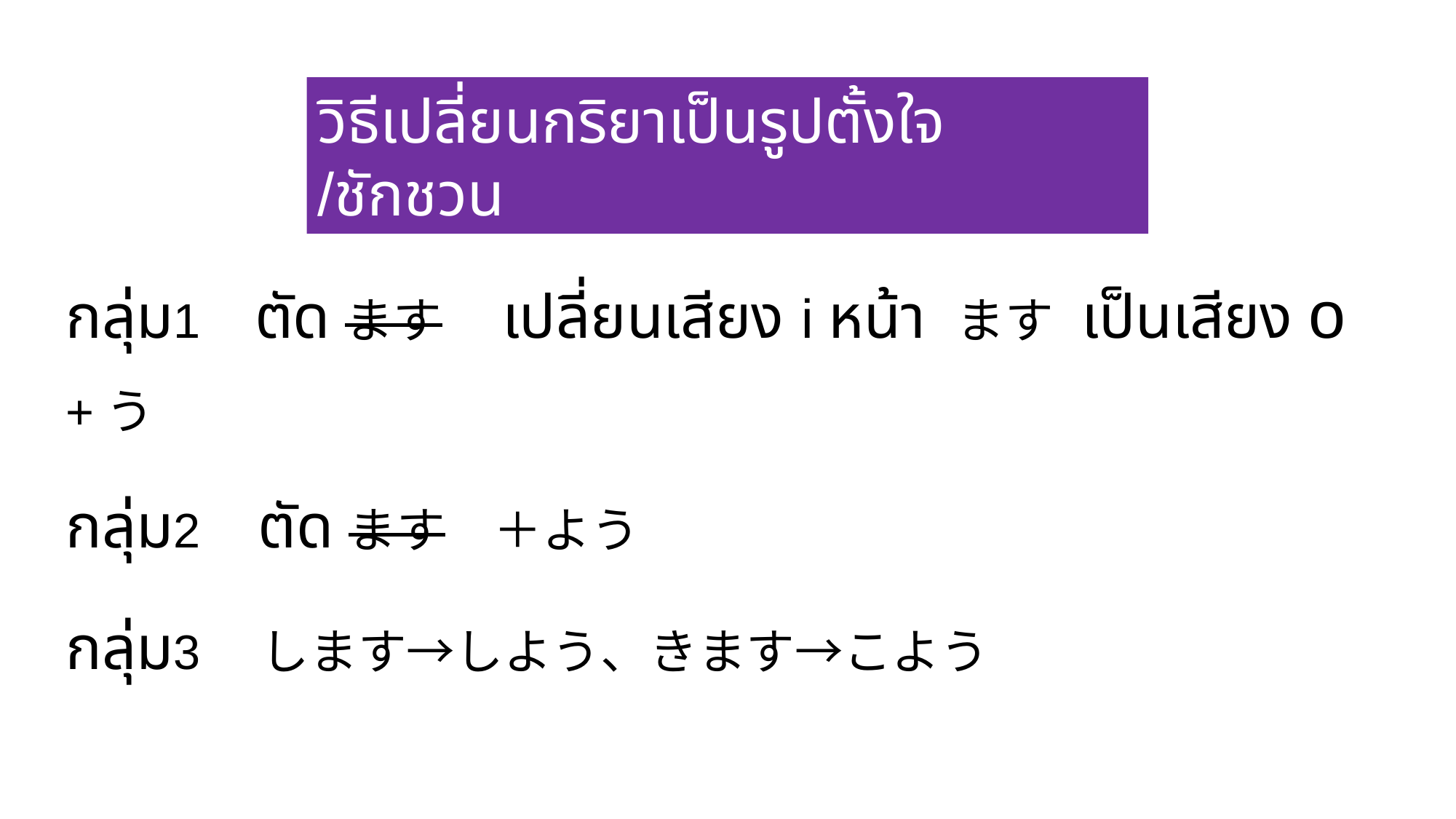

วิธีเปลี่ยนกริยาเป็นรูปตั้งใจ /ชักชวน
กลุ่ม1    ตัดます　เปลี่ยนเสียง i หน้า ます เป็นเสียง o +う
กลุ่ม2    ตัดます　＋よう
กลุ่ม3　します→しよう、きます→こよう